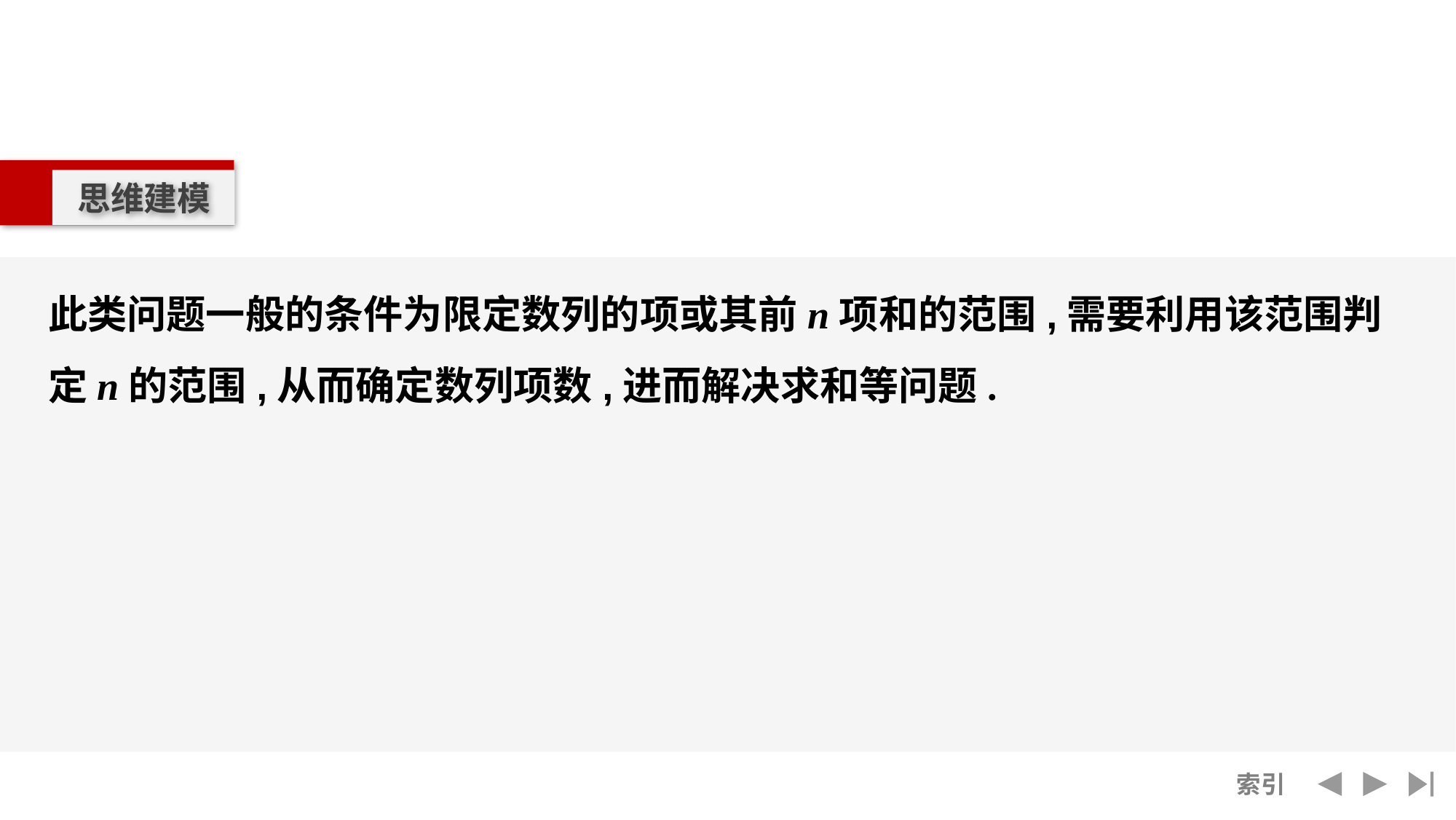

思维建模

此类问题一般的条件为限定数列的项或其前n项和的范围,需要利用该范围判定n的范围,从而确定数列项数,进而解决求和等问题.